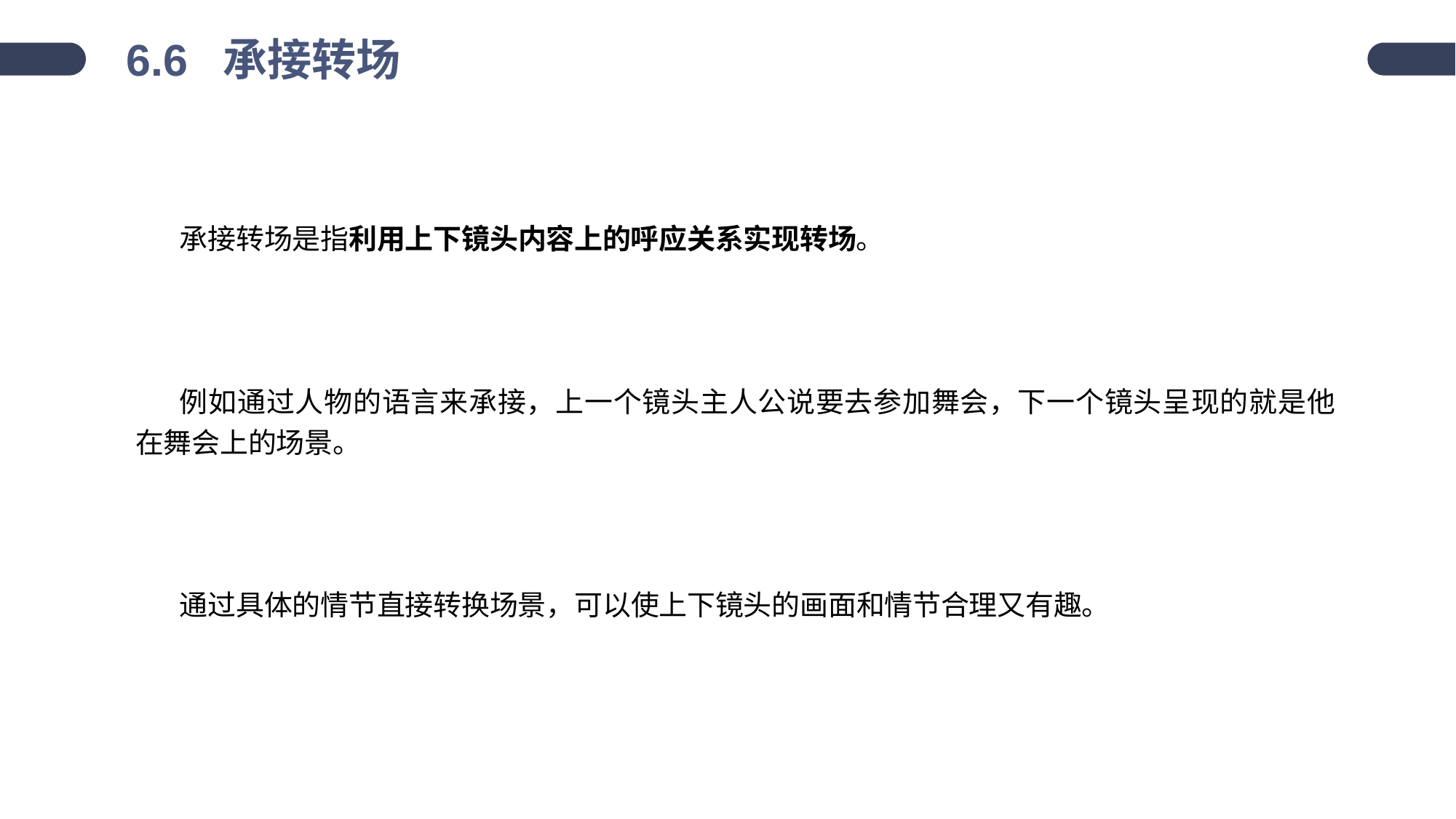

6.6  承接转场

承接转场是指利用上下镜头内容上的呼应关系实现转场。

例如通过人物的语言来承接，上一个镜头主人公说要去参加舞会，下一个镜头呈现的就是他在舞会上的场景。

通过具体的情节直接转换场景，可以使上下镜头的画面和情节合理又有趣。